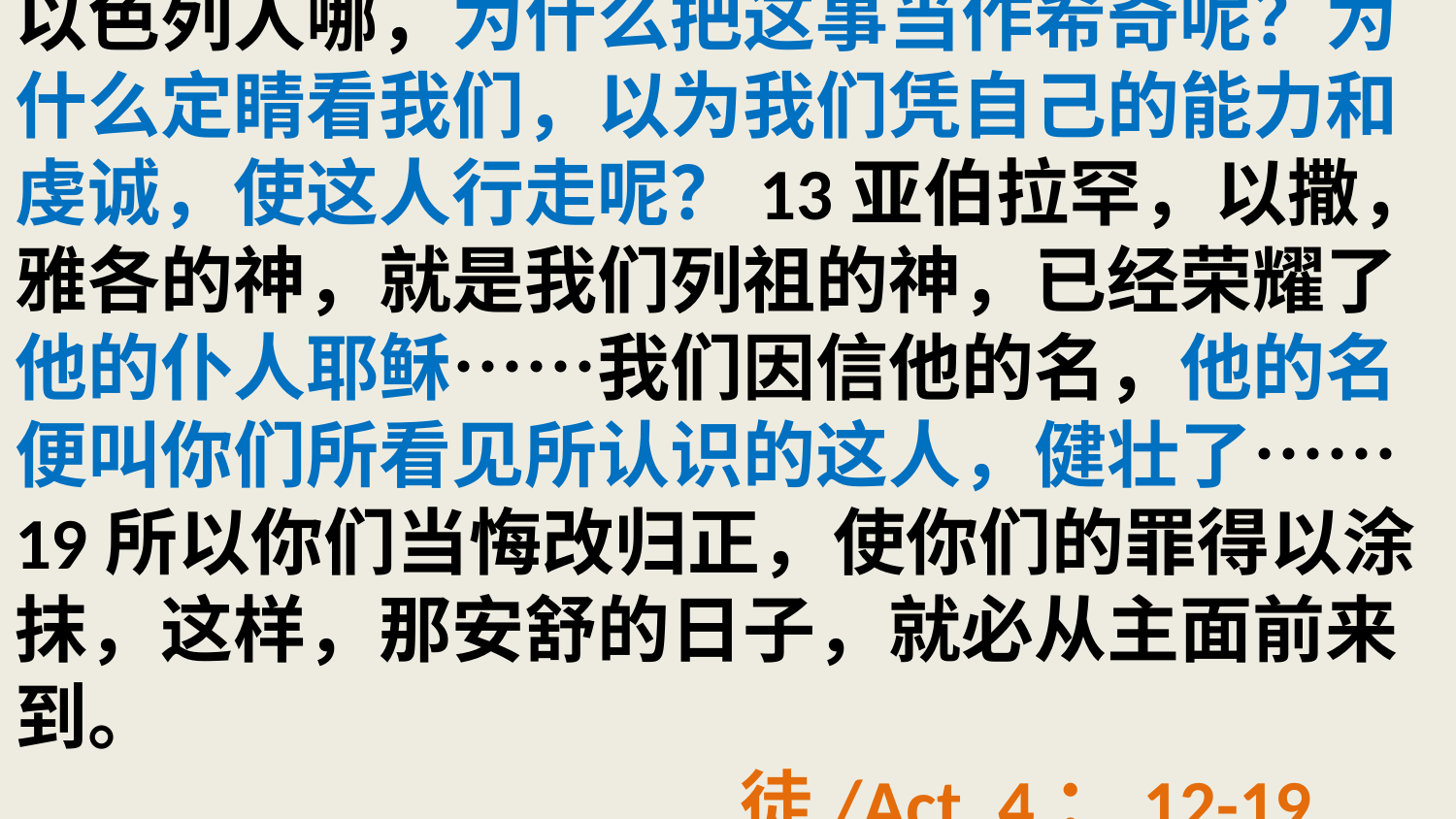

# 以色列人哪，为什么把这事当作希奇呢？为什么定睛看我们，以为我们凭自己的能力和虔诚，使这人行走呢？13亚伯拉罕，以撒，雅各的神，就是我们列祖的神，已经荣耀了他的仆人耶稣……我们因信他的名，他的名便叫你们所看见所认识的这人，健壮了……19所以你们当悔改归正，使你们的罪得以涂抹，这样，那安舒的日子，就必从主面前来到。 徒/Act. 4：12-19